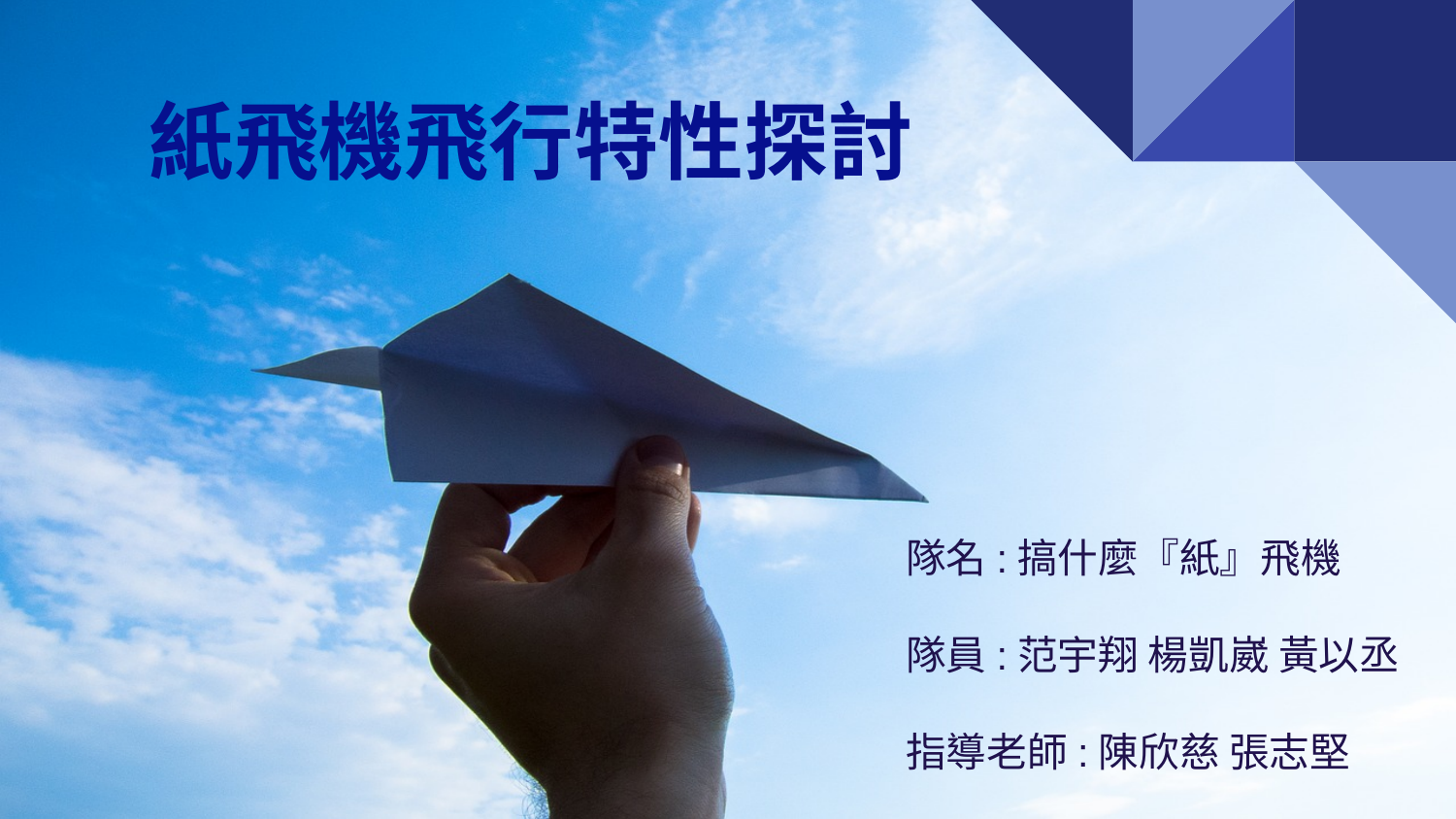

# 紙飛機飛行特性探討
隊名:搞什麼『紙』飛機

隊員:范宇翔 楊凱崴 黃以丞

指導老師:陳欣慈 張志堅